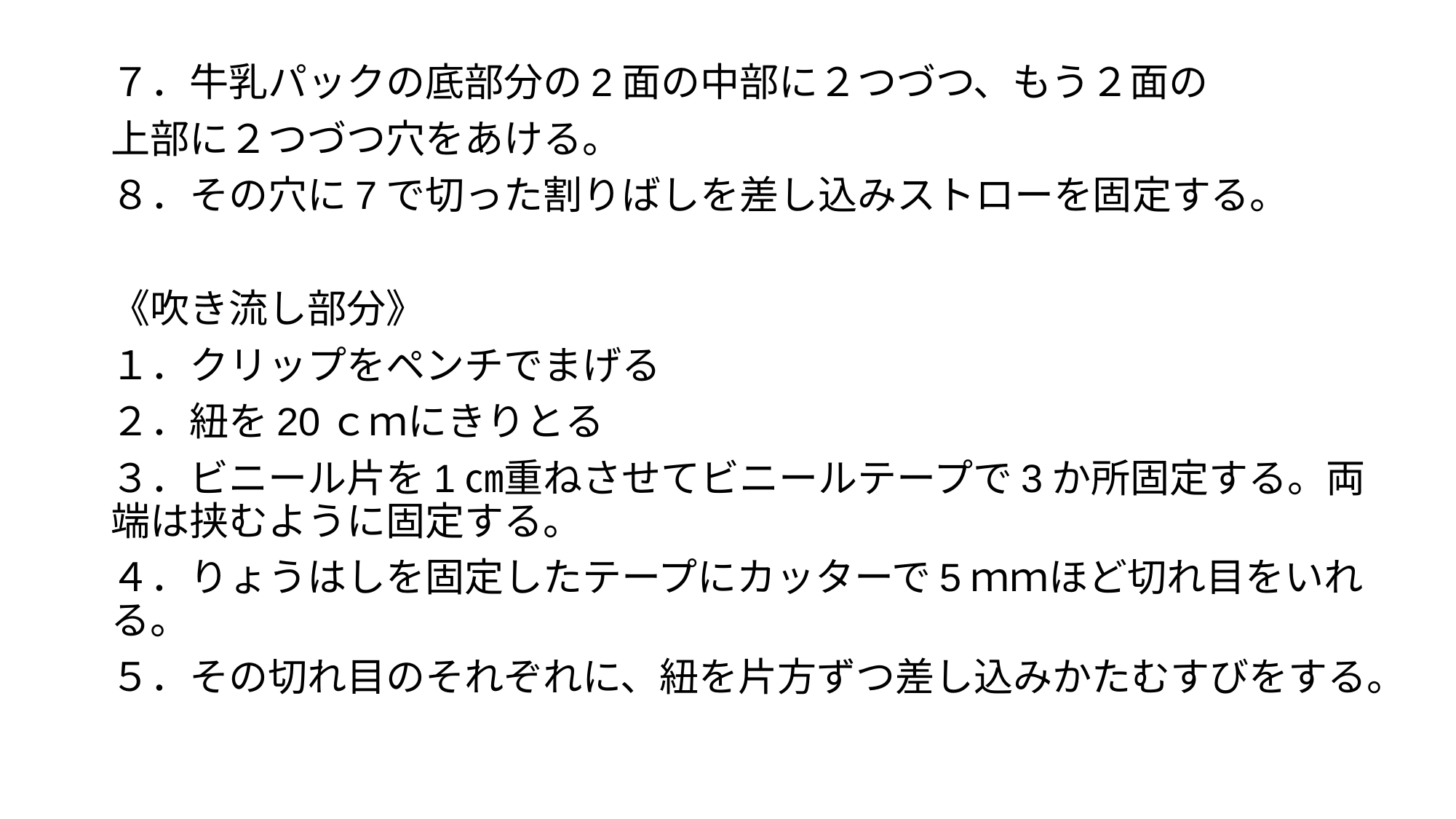

７．牛乳パックの底部分の2面の中部に２つづつ、もう２面の
上部に２つづつ穴をあける。
８．その穴に7で切った割りばしを差し込みストローを固定する。

《吹き流し部分》
１．クリップをペンチでまげる
２．紐を20ｃｍにきりとる
３．ビニール片を1㎝重ねさせてビニールテープで3か所固定する。両端は挟むように固定する。
４．りょうはしを固定したテープにカッターで5ｍｍほど切れ目をいれる。
５．その切れ目のそれぞれに、紐を片方ずつ差し込みかたむすびをする。